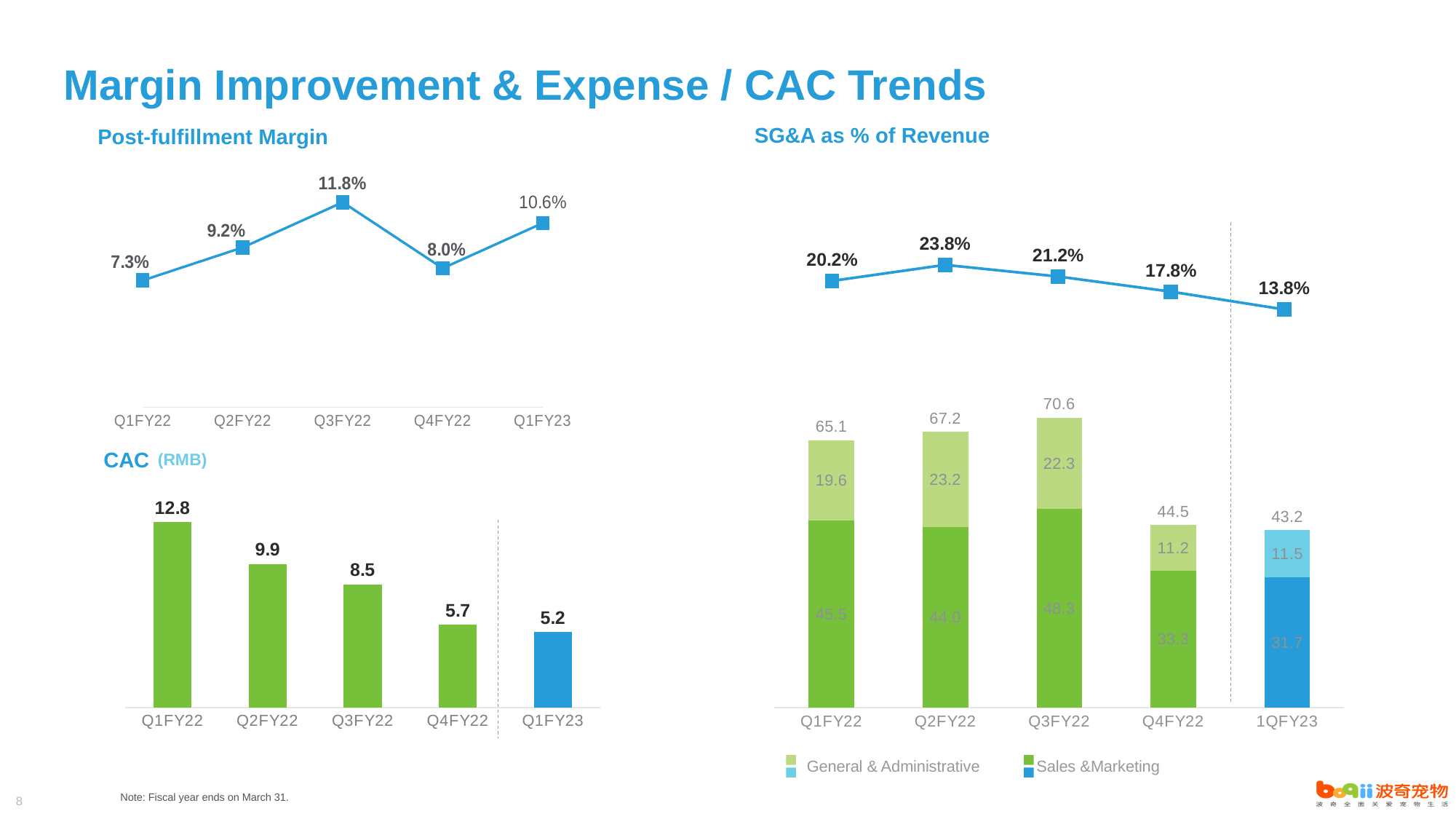

Margin Improvement & Expense / CAC Trends

### Chart

| Category | Margin |
|---|---|
| Q1FY22 | 0.073 |
| Q2FY22 | 0.092 |
| Q3FY22 | 0.118 |
| Q4FY22 | 0.08 |
| Q1FY23 | 0.106 |
SG&A as % of Revenue
Post-fulfillment Margin

[unsupported chart]

### Chart

| Category | Sales & Marketing  | General & Administrative  | 列1 |
|---|---|---|---|
| Q1FY22 | 45.5 | 19.6 | 65.1 |
| Q2FY22 | 44.0 | 23.2 | 67.2 |
| Q3FY22 | 48.3 | 22.3 | 70.6 |
| Q4FY22 | 33.3 | 11.2 | 44.5 |
| 1QFY23 | 31.7 | 11.5 | 43.2 |

### Chart

| Category | 列1 |
|---|---|
| Q1FY22 | 12.8 |
| Q2FY22 | 9.9 |
| Q3FY22 | 8.5 |
| Q4FY22 | 5.7 |
| Q1FY23 | 5.2 |
CAC
(RMB)
General & Administrative
Sales &Marketing

Note: Fiscal year ends on March 31.
8